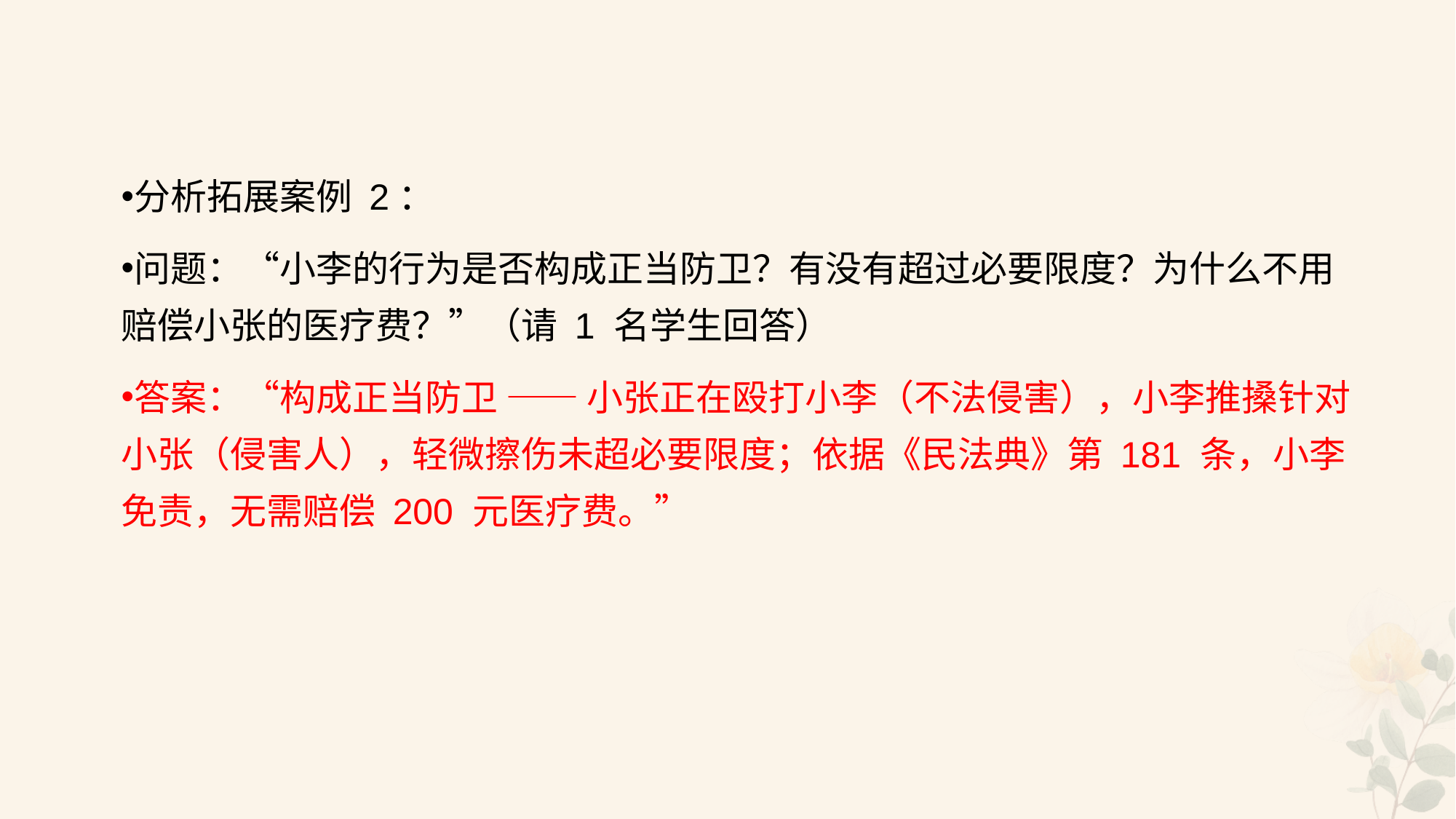

#
分析拓展案例 2：
问题：“小李的行为是否构成正当防卫？有没有超过必要限度？为什么不用赔偿小张的医疗费？”（请 1 名学生回答）
答案：“构成正当防卫 —— 小张正在殴打小李（不法侵害），小李推搡针对小张（侵害人），轻微擦伤未超必要限度；依据《民法典》第 181 条，小李免责，无需赔偿 200 元医疗费。”